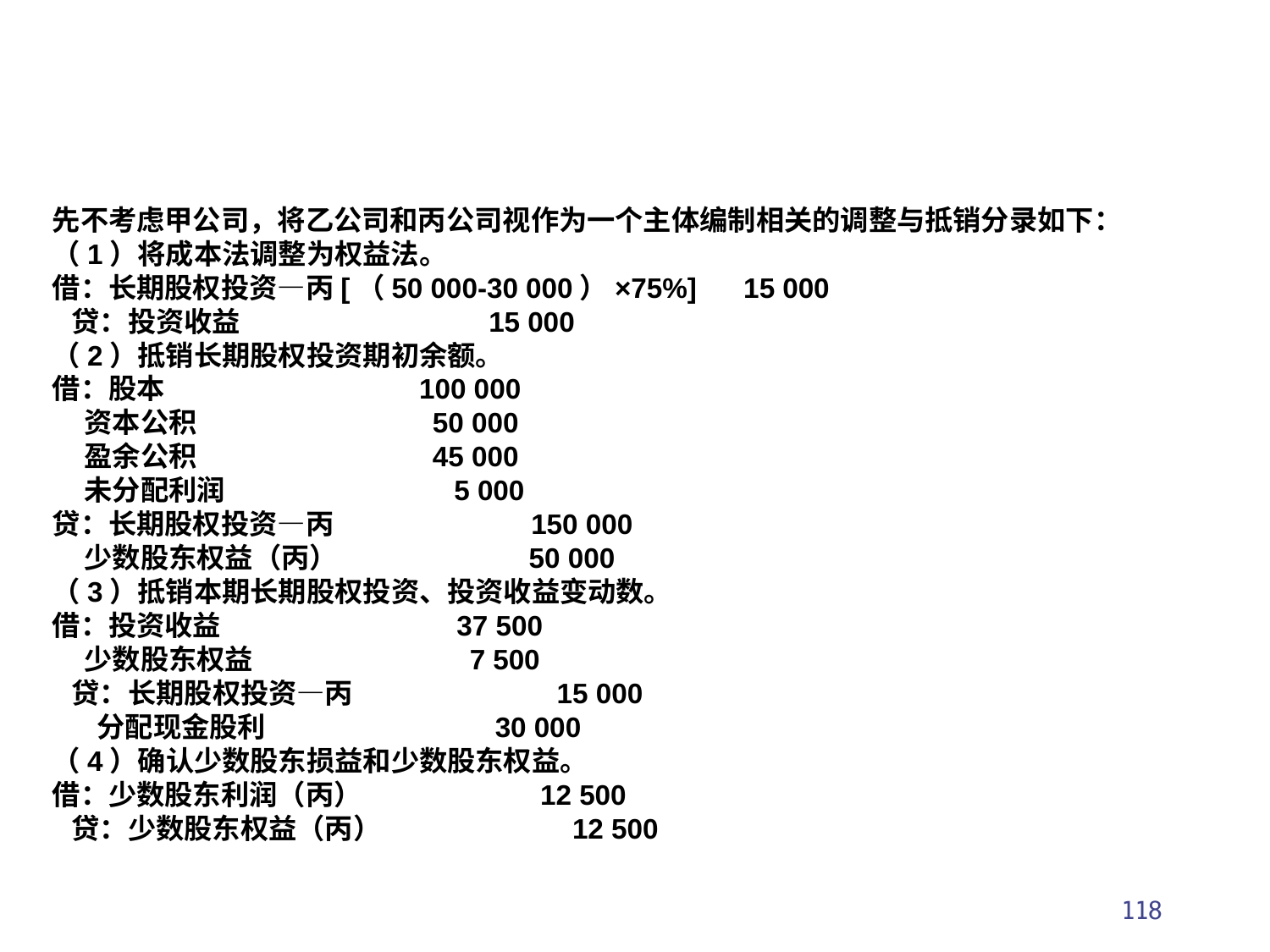

先不考虑甲公司，将乙公司和丙公司视作为一个主体编制相关的调整与抵销分录如下：
（1）将成本法调整为权益法。
借：长期股权投资—丙[（50 000-30 000）×75%]      15 000
  贷：投资收益                                      15 000
（2）抵销长期股权投资期初余额。
借：股本                                       100 000
    资本公积                                    50 000
    盈余公积                                    45 000
    未分配利润                                   5 000
贷：长期股权投资—丙                              150 000
    少数股东权益（丙）                             50 000
（3）抵销本期长期股权投资、投资收益变动数。
借：投资收益                                    37 500
    少数股东权益                                 7 500
  贷：长期股权投资—丙                               15 000
      分配现金股利                                   30 000
（4）确认少数股东损益和少数股东权益。
借：少数股东利润（丙）                           12 500
  贷：少数股东权益（丙）                             12 500
118